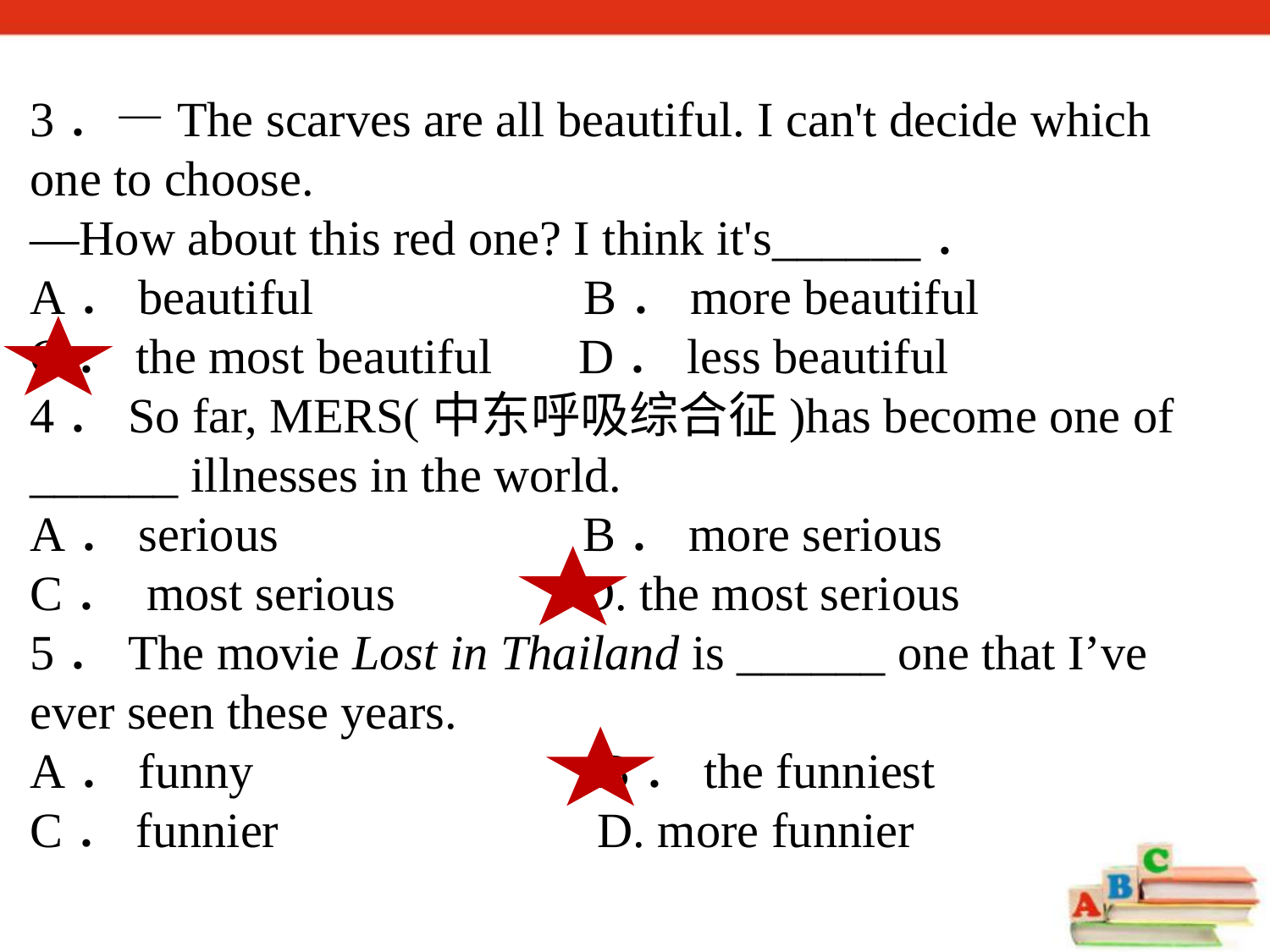

3．—The scarves are all beautiful. I can't decide which one to choose.
—How about this red one? I think it's______．
A．beautiful                      B．more beautiful
C．the most beautiful       D．less beautiful
4．So far, MERS(中东呼吸综合征)has become one of ______ illnesses in the world.
A．serious　                     B．more serious
C． most serious               D. the most serious
5．The movie Lost in Thailand is ______ one that I’ve ever seen these years.
A．funny                            B．the funniest
C．funnier                          D. more funnier